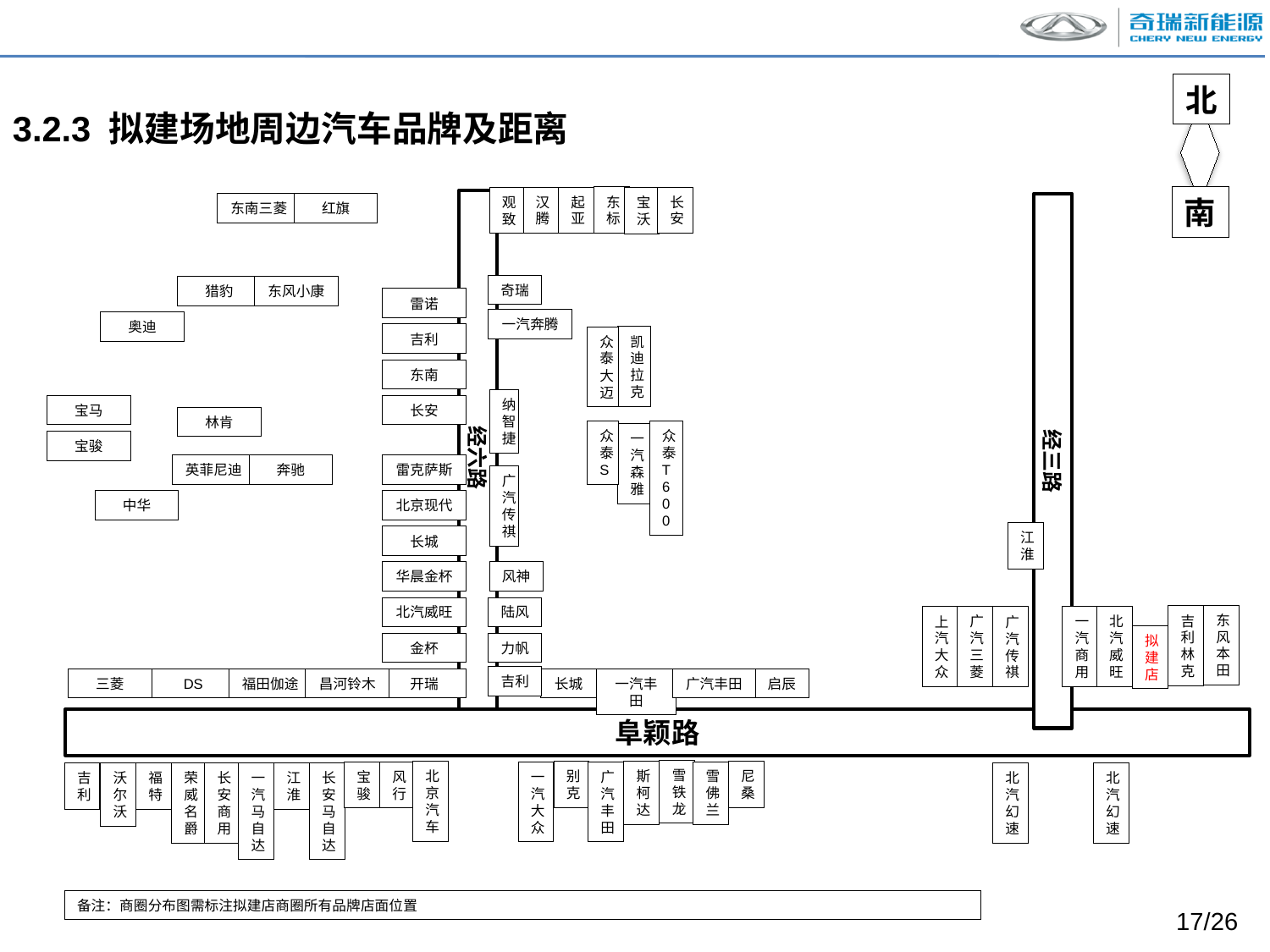

北
3.2.3 拟建场地周边汽车品牌及距离

东标
长安
起亚
汉腾
观致
宝沃
东南三菱
红旗
奇瑞
猎豹
东风小康
雷诺
一汽奔腾
奥迪
吉利
凯迪拉克
众泰大迈
东南
纳智捷
长安
宝马
林肯
众泰S
众泰T600
一汽森雅
宝骏
经六路
经三路
英菲尼迪
奔驰
雷克萨斯
广汽传祺
中华
北京现代
江淮
长城
风神
华晨金杯
陆风
北汽威旺
东风本田
吉利林克
广汽三菱
一汽商用
北汽威旺
上汽大众
广汽传祺
拟建店
力帆
金杯
吉利
长城
一汽丰田
广汽丰田
启辰
三菱
DS
福田伽途
昌河铃木
开瑞
阜颖路
雪铁龙
斯柯达
北京汽车
别克
尼桑
雪佛兰
风行
宝骏
广汽丰田
一汽大众
一汽马自达
江淮
长安马自达
吉利
沃尔沃
福特
长安商用
北汽幻速
北汽幻速
荣威名爵
备注：商圈分布图需标注拟建店商圈所有品牌店面位置
南
17/26